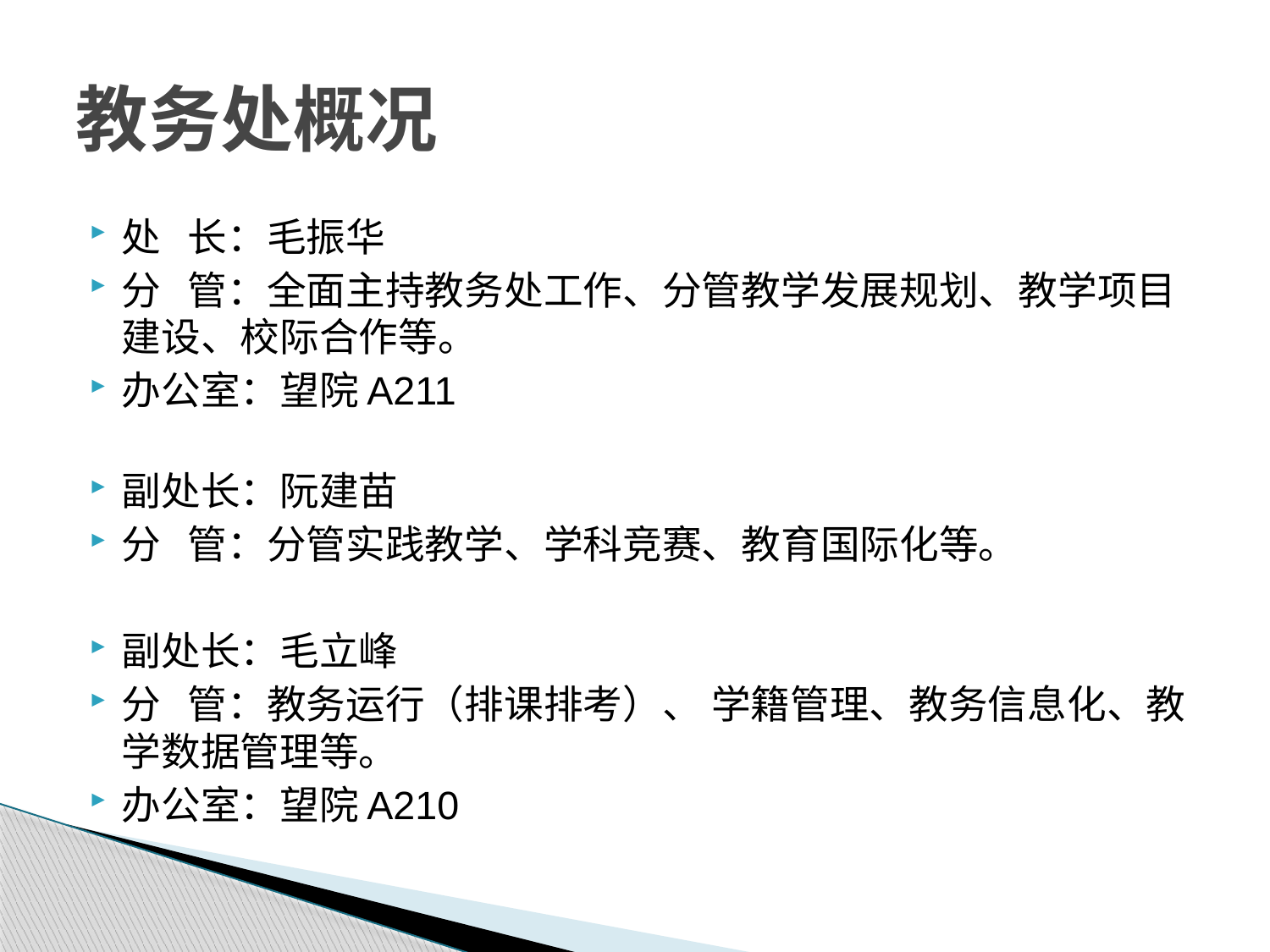

# 教务处概况
处   长：毛振华
分   管：全面主持教务处工作、分管教学发展规划、教学项目建设、校际合作等。
办公室：望院A211
副处长：阮建苗
分   管：分管实践教学、学科竞赛、教育国际化等。

副处长：毛立峰
分   管：教务运行（排课排考）、 学籍管理、教务信息化、教学数据管理等。
办公室：望院A210